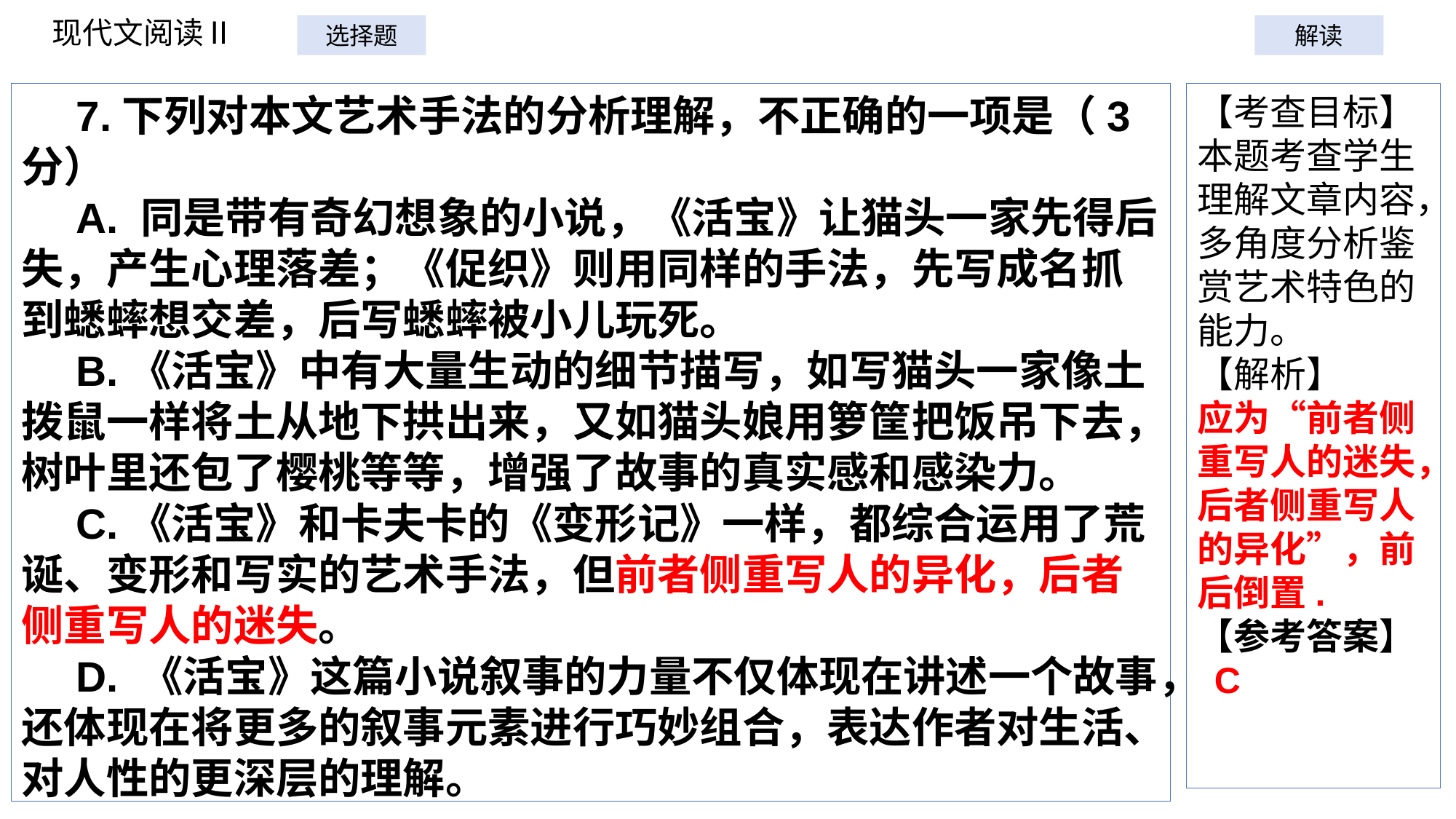

现代文阅读Ⅱ
选择题
解读
7.下列对本文艺术手法的分析理解，不正确的一项是（3分）
A. 同是带有奇幻想象的小说，《活宝》让猫头一家先得后失，产生心理落差；《促织》则用同样的手法，先写成名抓到蟋蟀想交差，后写蟋蟀被小儿玩死。
B.《活宝》中有大量生动的细节描写，如写猫头一家像土拨鼠一样将土从地下拱出来，又如猫头娘用箩筐把饭吊下去，树叶里还包了樱桃等等，增强了故事的真实感和感染力。
C.《活宝》和卡夫卡的《变形记》一样，都综合运用了荒诞、变形和写实的艺术手法，但前者侧重写人的异化，后者侧重写人的迷失。
D. 《活宝》这篇小说叙事的力量不仅体现在讲述一个故事，还体现在将更多的叙事元素进行巧妙组合，表达作者对生活、对人性的更深层的理解。
【考查目标】本题考查学生理解文章内容，多角度分析鉴赏艺术特色的能力。
【解析】
应为“前者侧重写人的迷失，后者侧重写人的异化”，前后倒置.
【参考答案】   C